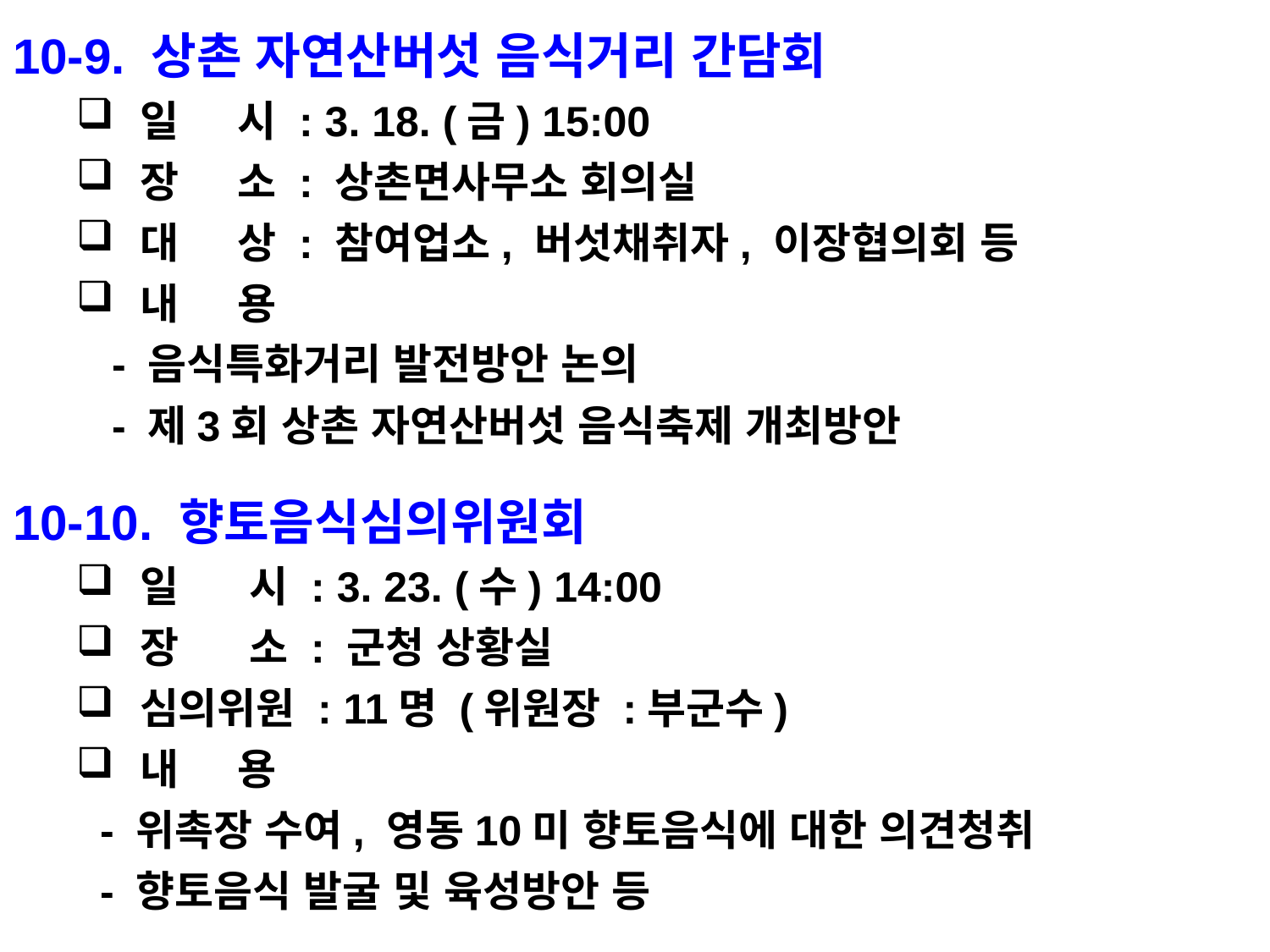

10-9. 상촌 자연산버섯 음식거리 간담회
일     시 : 3. 18. (금) 15:00
장     소 : 상촌면사무소 회의실
대     상 : 참여업소, 버섯채취자, 이장협의회 등
내     용
   - 음식특화거리 발전방안 논의
   - 제3회 상촌 자연산버섯 음식축제 개최방안

10-10. 향토음식심의위원회
일      시 : 3. 23. (수) 14:00
장      소 : 군청 상황실
심의위원 : 11명 (위원장 :부군수)
내     용
  - 위촉장 수여, 영동10미 향토음식에 대한 의견청취
  - 향토음식 발굴 및 육성방안 등